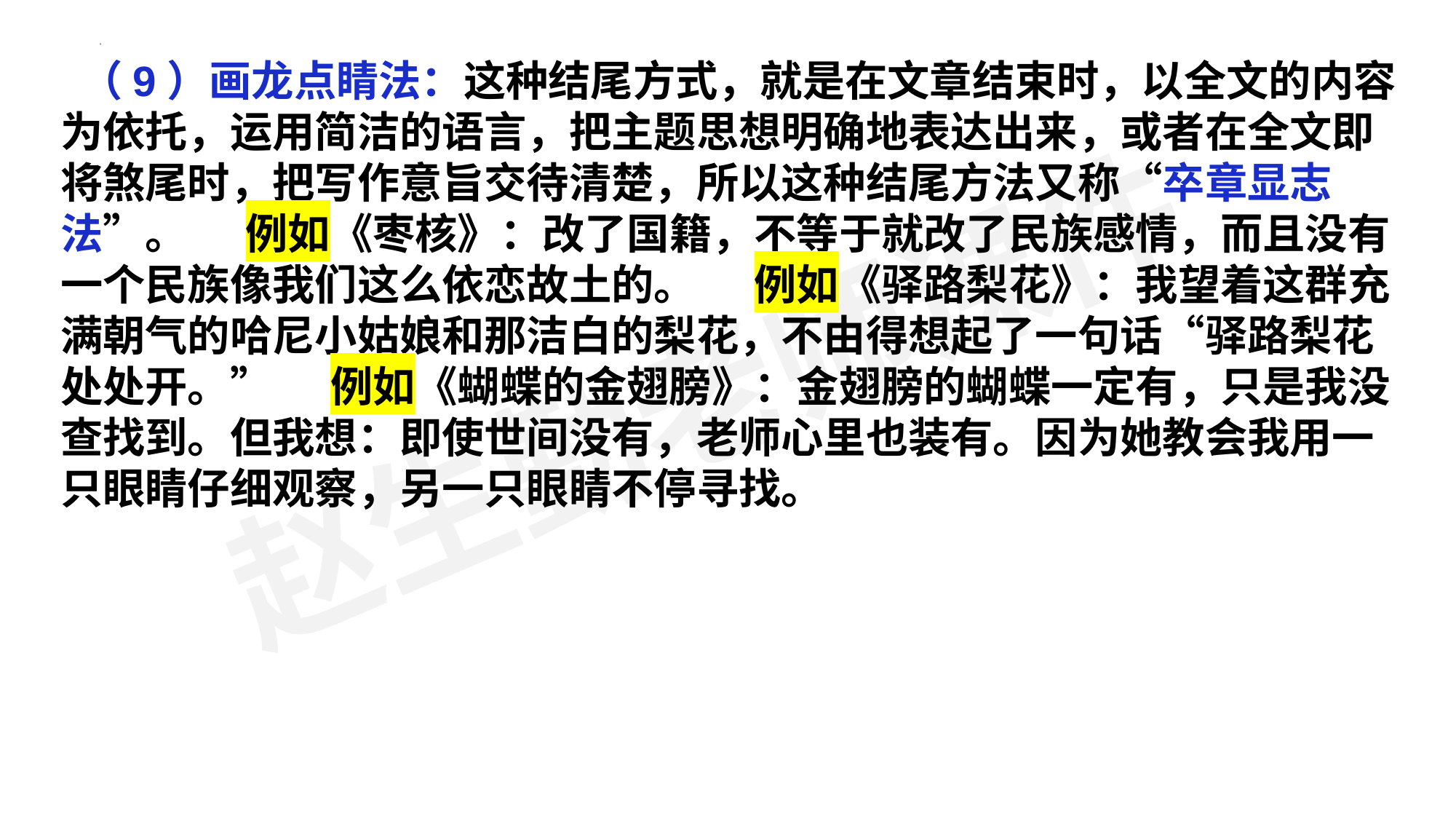

（9）画龙点睛法：这种结尾方式，就是在文章结束时，以全文的内容为依托，运用简洁的语言，把主题思想明确地表达出来，或者在全文即将煞尾时，把写作意旨交待清楚，所以这种结尾方法又称“卒章显志法”。      例如《枣核》：改了国籍，不等于就改了民族感情，而且没有一个民族像我们这么依恋故土的。      例如《驿路梨花》：我望着这群充满朝气的哈尼小姑娘和那洁白的梨花，不由得想起了一句话“驿路梨花处处开。”      例如《蝴蝶的金翅膀》：金翅膀的蝴蝶一定有，只是我没查找到。但我想：即使世间没有，老师心里也装有。因为她教会我用一只眼睛仔细观察，另一只眼睛不停寻找。